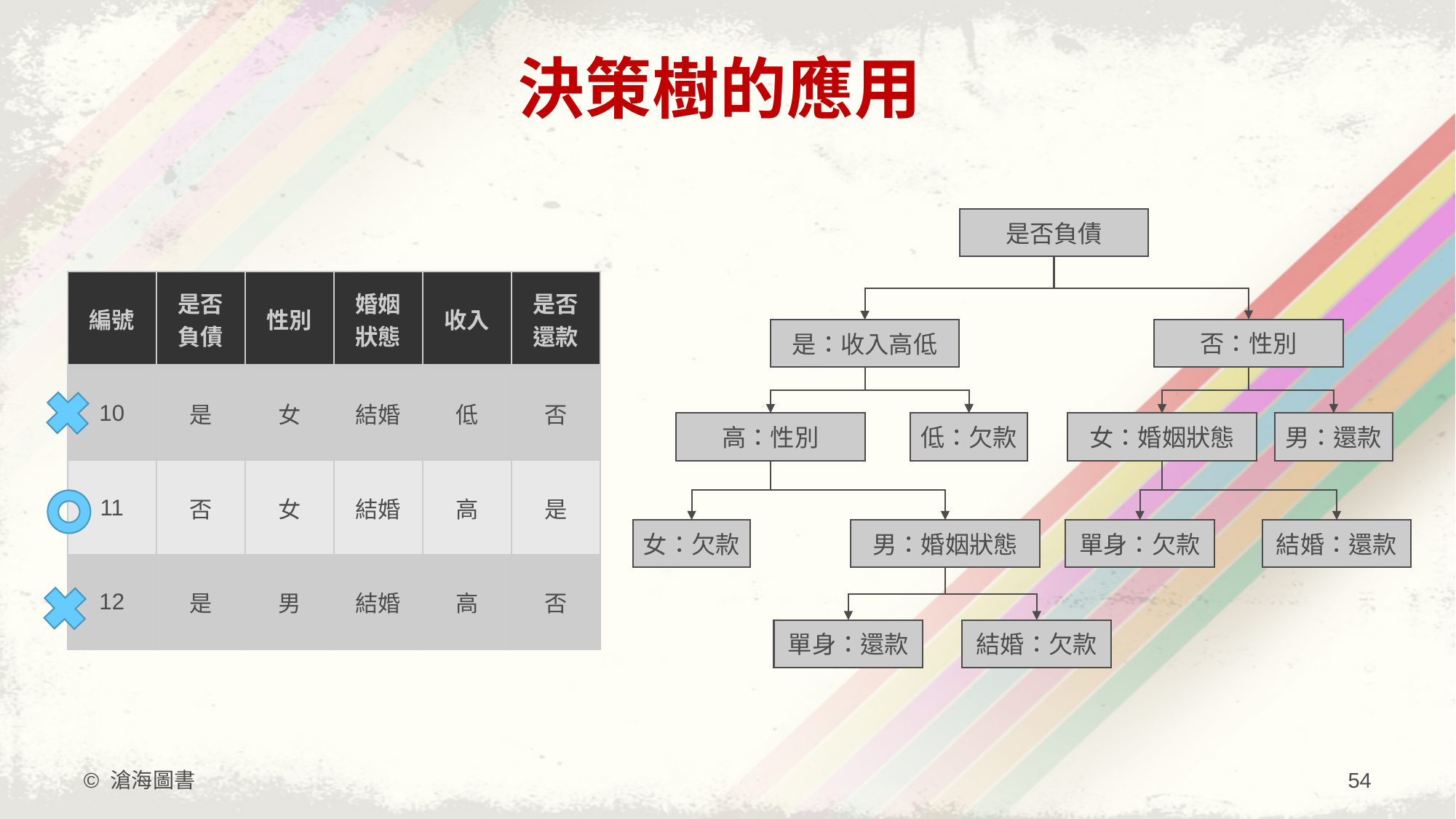

# 決策樹的應用

是否負債
否：性別
是：收入高低
低：欠款
男：還款
女：婚姻狀態
高：性別
女：欠款
男：婚姻狀態
單身：欠款
結婚：還款
單身：還款
結婚：欠款
| 編號 | 是否負債 | 性別 | 婚姻狀態 | 收入 | 是否還款 |
| --- | --- | --- | --- | --- | --- |
| 10 | 是 | 女 | 結婚 | 低 | 否 |
| 11 | 否 | 女 | 結婚 | 高 | 是 |
| 12 | 是 | 男 | 結婚 | 高 | 否 |

© 滄海圖書

54